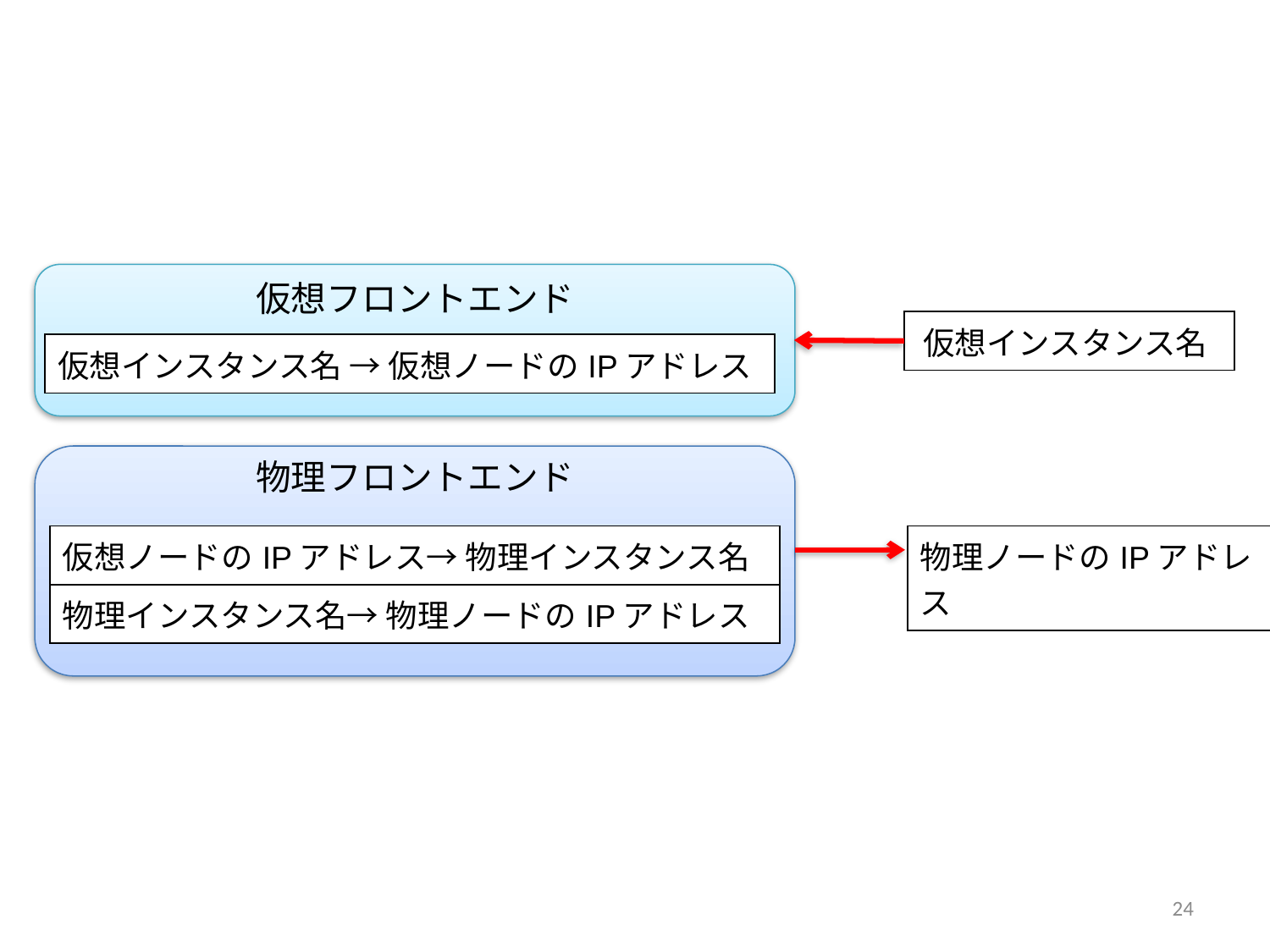

仮想フロントエンド

| 仮想インスタンス名 |
| --- |
| 仮想インスタンス名 → 仮想ノードのIPアドレス |
| --- |
物理フロントエンド

| 仮想ノードのIPアドレス→ 物理インスタンス名 |
| --- |
| 物理インスタンス名→ 物理ノードのIPアドレス |
| 物理ノードのIPアドレス |
| --- |
24